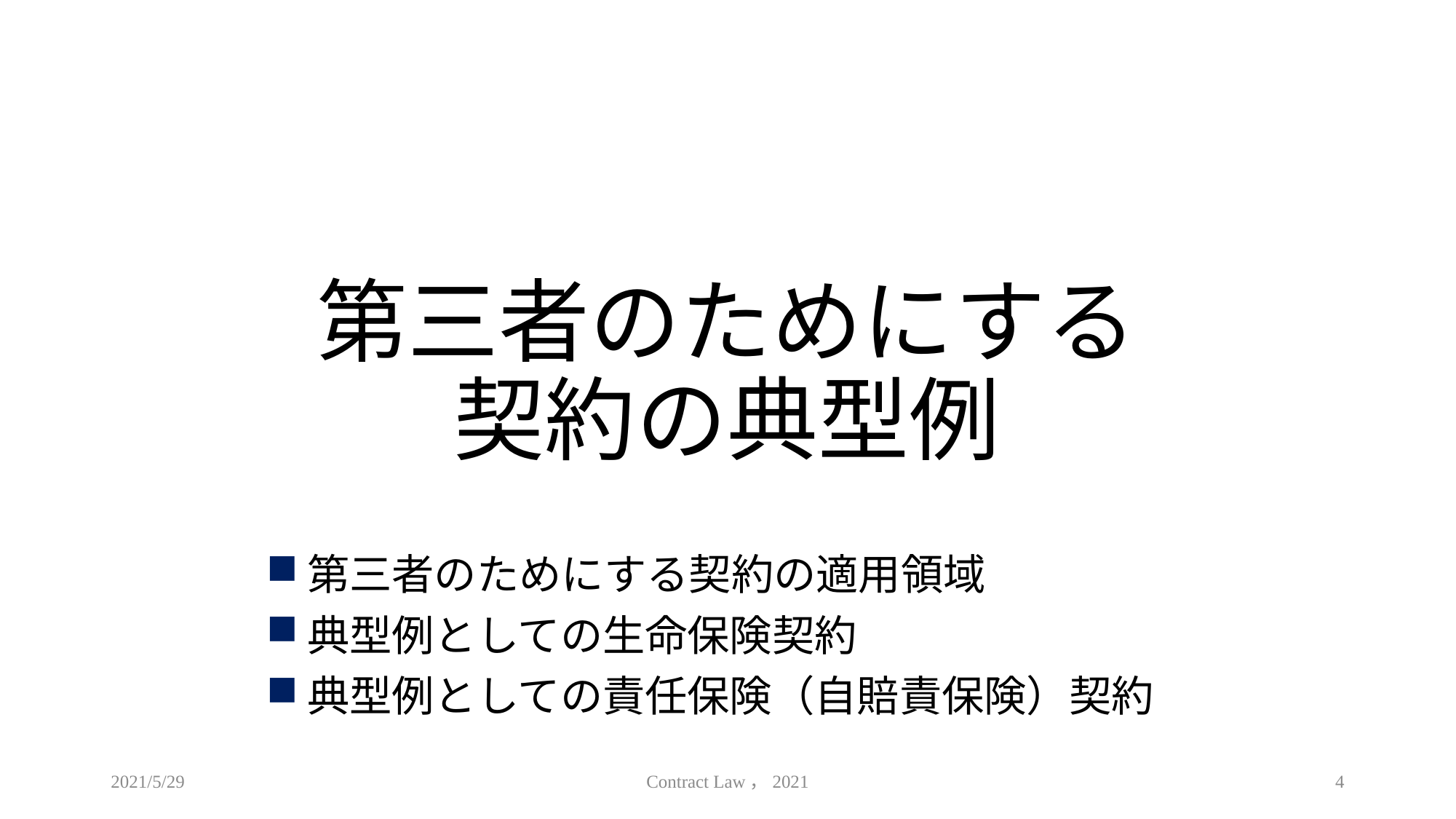

# 第三者のためにする 契約の典型例
第三者のためにする契約の適用領域
典型例としての生命保険契約
典型例としての責任保険（自賠責保険）契約
2021/5/29
Contract Law，2021
4